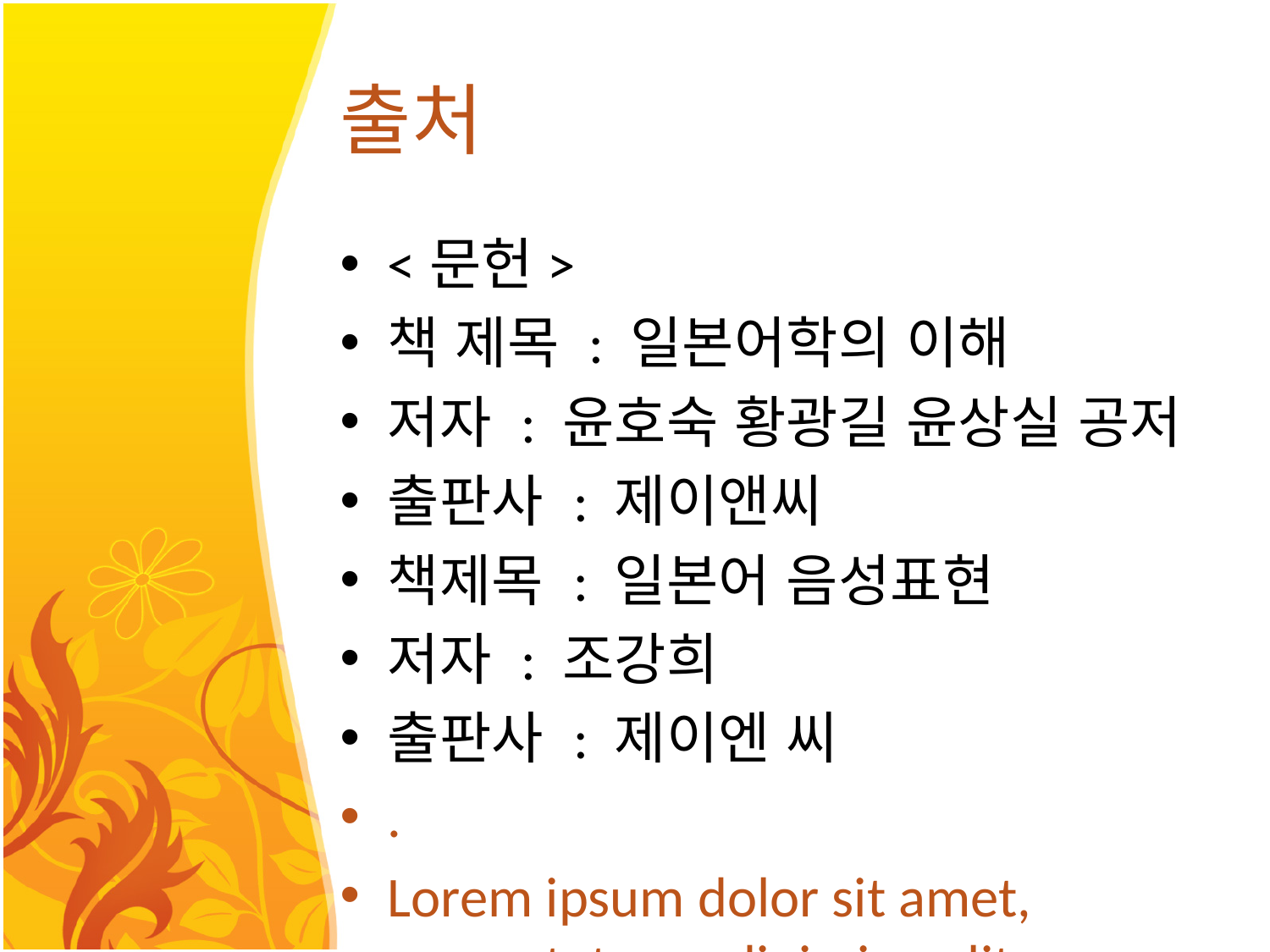

# 출처
<문헌>
책 제목 : 일본어학의 이해
저자 : 윤호숙 황광길 윤상실 공저
출판사 : 제이앤씨
책제목 : 일본어 음성표현
저자 : 조강희
출판사 : 제이엔 씨
.
Lorem ipsum dolor sit amet, consectetuer adipiscing elit. Vivamus et magna. Fusce sed sem sed magna suscipit egestas.